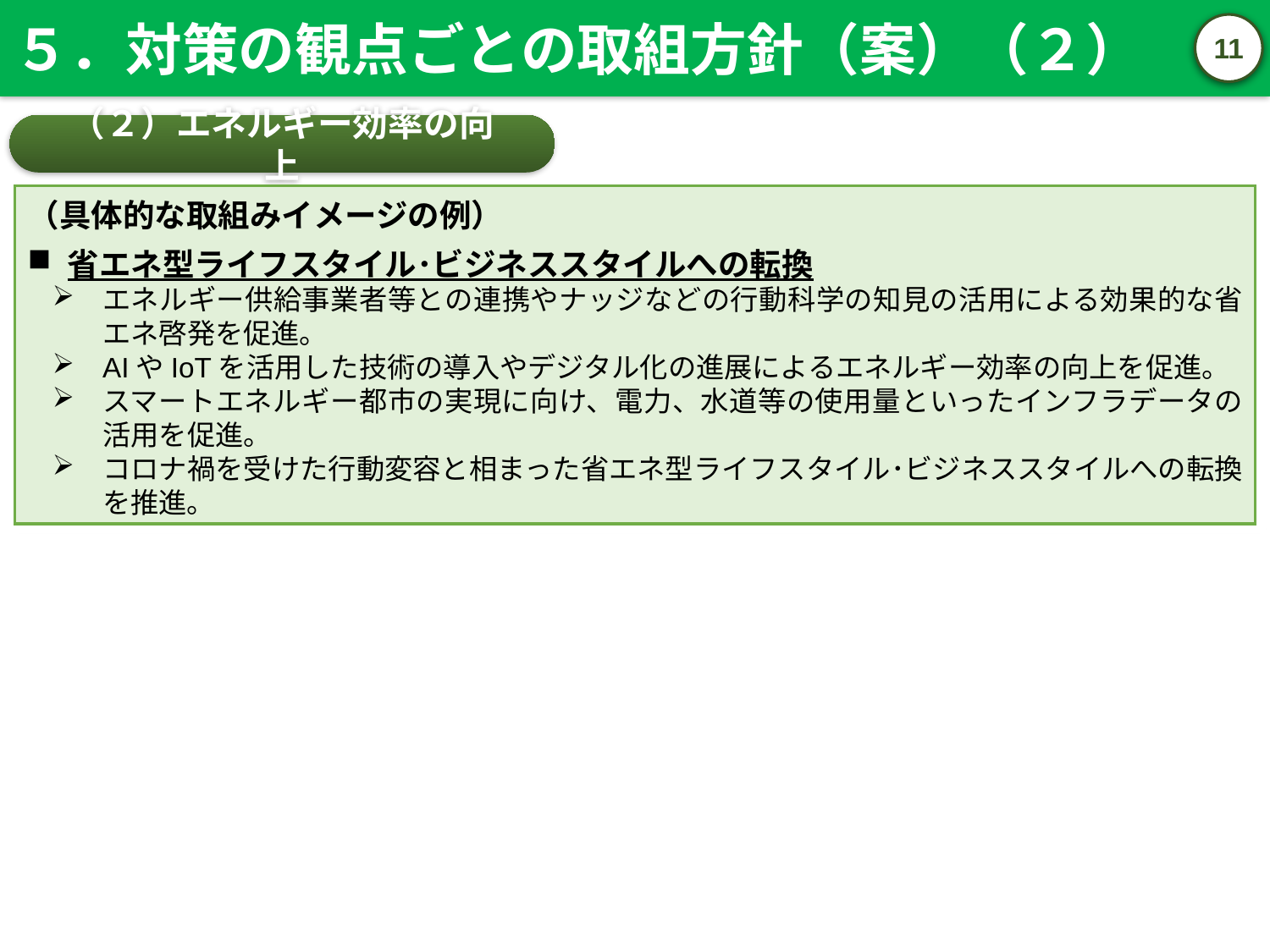

５．対策の観点ごとの取組方針（案）（２）
11
（２）エネルギー効率の向上
（具体的な取組みイメージの例）
省エネ型ライフスタイル･ビジネススタイルへの転換
エネルギー供給事業者等との連携やナッジなどの行動科学の知見の活用による効果的な省エネ啓発を促進。
AIやIoTを活用した技術の導入やデジタル化の進展によるエネルギー効率の向上を促進。
スマートエネルギー都市の実現に向け、電力、水道等の使用量といったインフラデータの活用を促進。
コロナ禍を受けた行動変容と相まった省エネ型ライフスタイル･ビジネススタイルへの転換を推進。